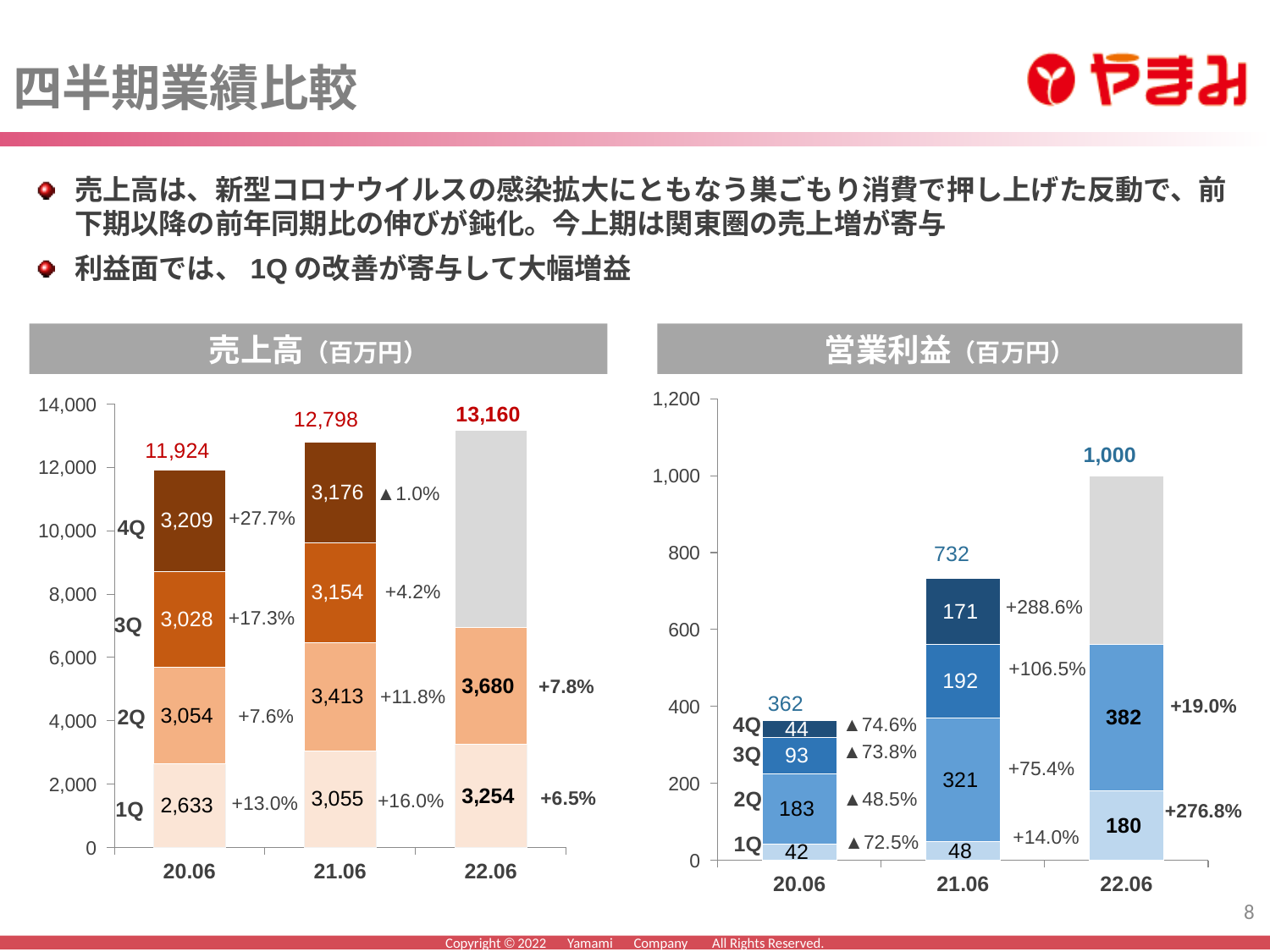

四半期業績比較
売上高は、新型コロナウイルスの感染拡大にともなう巣ごもり消費で押し上げた反動で、前下期以降の前年同期比の伸びが鈍化。今上期は関東圏の売上増が寄与
利益面では、1Qの改善が寄与して大幅増益
売上高（百万円）
営業利益（百万円）

### Chart

| Category | 1Q | 2Q | 3Q | 4Q | 列1 |
|---|---|---|---|---|---|
| 20.059999999999999 | 42.0 | 183.0 | 93.0 | 44.0 | 362.0 |
| 21.06 | 48.0 | 321.0 | 192.0 | 171.0 | 732.0 |
| 22.06 | 180.0 | 382.0 | 438.0 | None | 1000.0 |

### Chart

| Category | 1Q | 2Q | 3Q | 4Q | 列1 |
|---|---|---|---|---|---|
| 20.059999999999999 | 2633.0 | 3054.0 | 3028.0 | 3209.0 | 11924.0 |
| 21.06 | 3055.0 | 3413.0 | 3154.0 | 3176.0 | 12798.0 |
| 22.06 | 3254.0 | 3680.0 | 6226.0 | None | 13160.0 |
▲1.0%
+27.7%
4Q
+4.2%
+288.6%
+17.3%
3Q
+106.5%
+7.8%
+11.8%
+19.0%
2Q
+7.6%
4Q
▲74.6%
▲73.8%
3Q
+75.4%
+6.5%
2Q
▲48.5%
+16.0%
+13.0%
1Q
+276.8%
+14.0%
▲72.5%
1Q
8